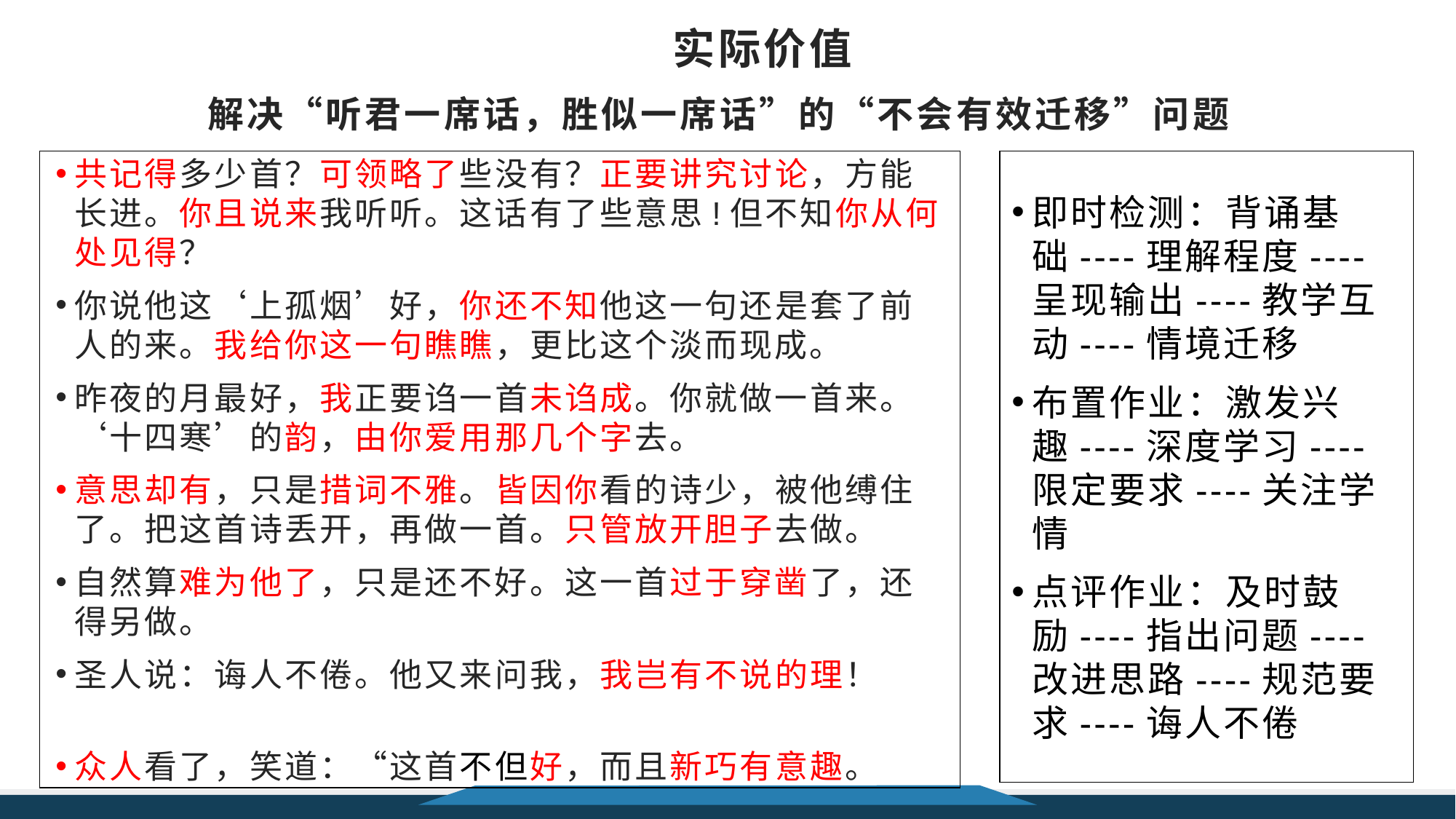

实际价值
解决“听君一席话，胜似一席话”的“不会有效迁移”问题
共记得多少首？可领略了些没有？正要讲究讨论，方能长进。你且说来我听听。这话有了些意思!但不知你从何处见得？
你说他这‘上孤烟’好，你还不知他这一句还是套了前人的来。我给你这一句瞧瞧，更比这个淡而现成。
昨夜的月最好，我正要诌一首未诌成。你就做一首来。‘十四寒’的韵，由你爱用那几个字去。
意思却有，只是措词不雅。皆因你看的诗少，被他缚住了。把这首诗丢开，再做一首。只管放开胆子去做。
自然算难为他了，只是还不好。这一首过于穿凿了，还得另做。
圣人说：诲人不倦。他又来问我，我岂有不说的理！
众人看了，笑道：“这首不但好，而且新巧有意趣。
即时检测：背诵基础----理解程度----呈现输出----教学互动----情境迁移
布置作业：激发兴趣----深度学习----限定要求----关注学情
点评作业：及时鼓励----指出问题----改进思路----规范要求----诲人不倦